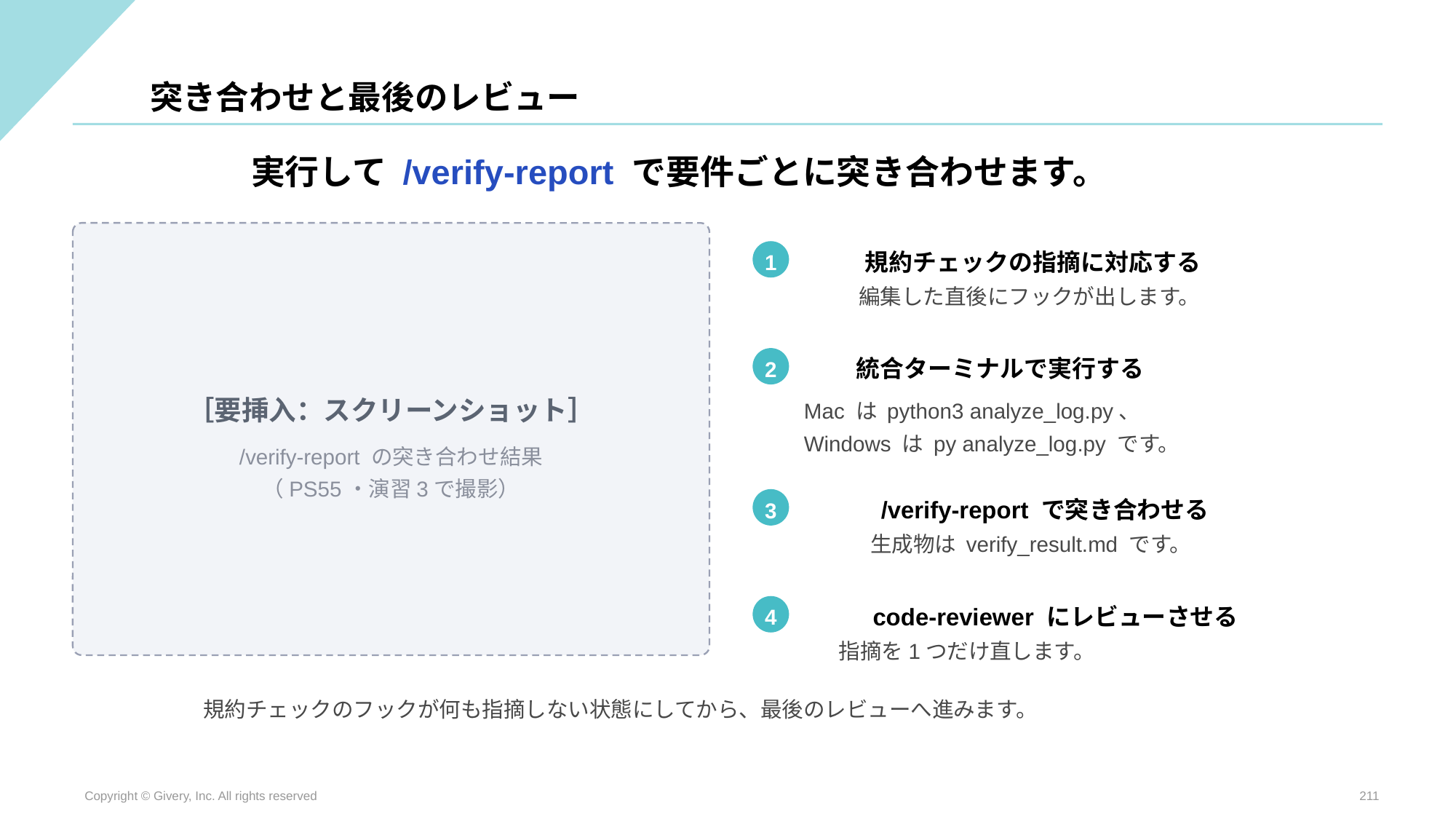

突き合わせと最後のレビュー

実行して /verify-report で要件ごとに突き合わせます。

規約チェックの指摘に対応する
1
編集した直後にフックが出します。

統合ターミナルで実行する
2
Mac は python3 analyze_log.py、
Windows は py analyze_log.py です。
［要挿入：スクリーンショット］
/verify-report の突き合わせ結果
（PS55・演習3で撮影）

/verify-report で突き合わせる
3
生成物は verify_result.md です。

code-reviewer にレビューさせる
4
指摘を1つだけ直します。
規約チェックのフックが何も指摘しない状態にしてから、最後のレビューへ進みます。
Copyright © Givery, Inc. All rights reserved
211